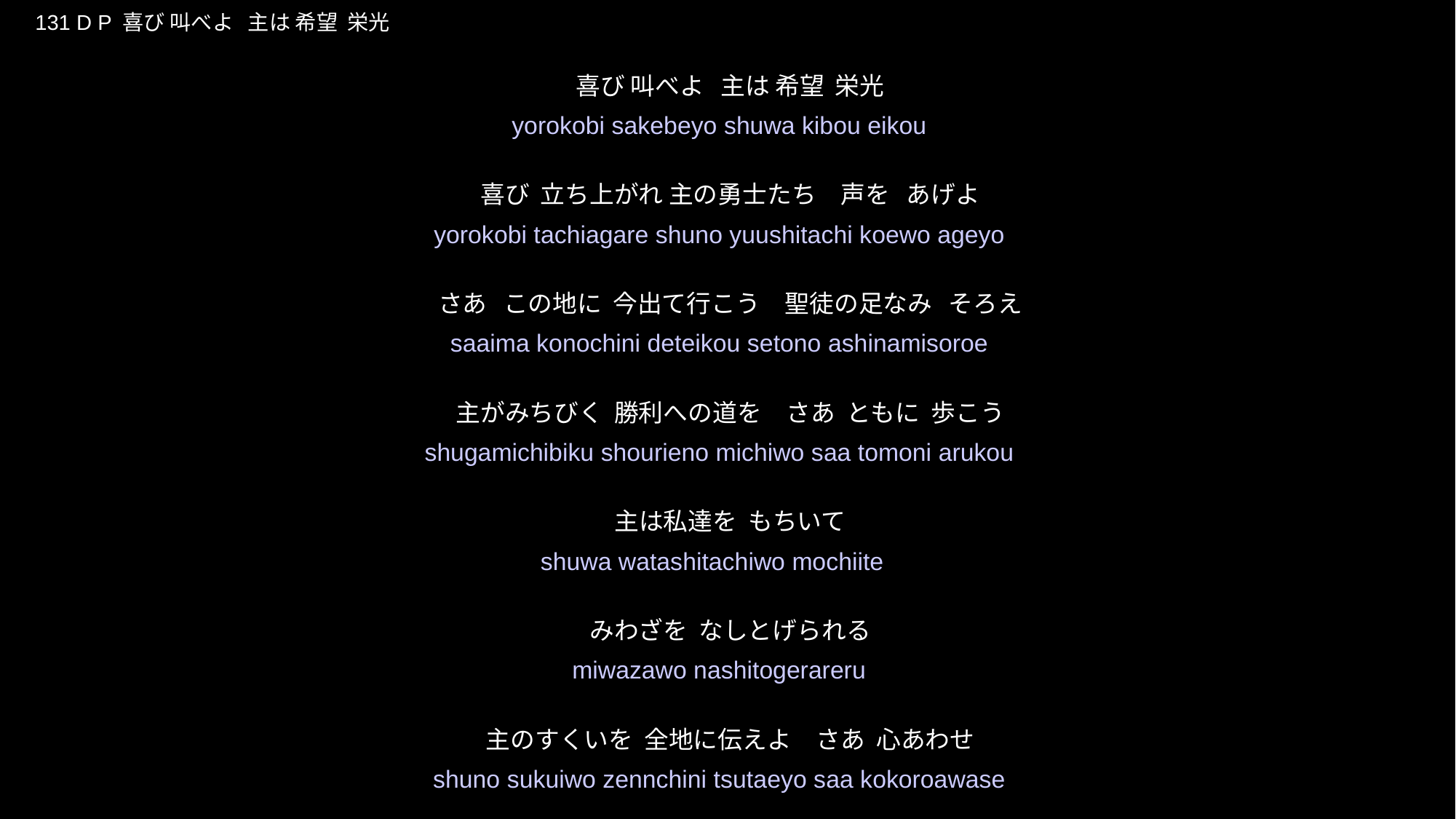

よろこびさけべよしゅはきぼうえいこう
★P
131 D P 喜び 叫べよ   主は 希望  栄光
喜び 叫べよ   主は 希望  栄光
喜び  立ち上がれ 主の勇士たち　声を   あげよ
さあ   この地に  今出て行こう　聖徒の足なみ   そろえ
主がみちびく  勝利への道を　さあ  ともに  歩こう
主は私達を  もちいて
みわざを  なしとげられる
主のすくいを  全地に伝えよ　さあ  心あわせ
★２
yorokobi sakebeyo shuwa kibou eikou
yorokobi tachiagare shuno yuushitachi koewo ageyo
saaima konochini deteikou setono ashinamisoroe
shugamichibiku shourieno michiwo saa tomoni arukou
shuwa watashitachiwo mochiite
miwazawo nashitogerareru
shuno sukuiwo zennchini tsutaeyo saa kokoroawase